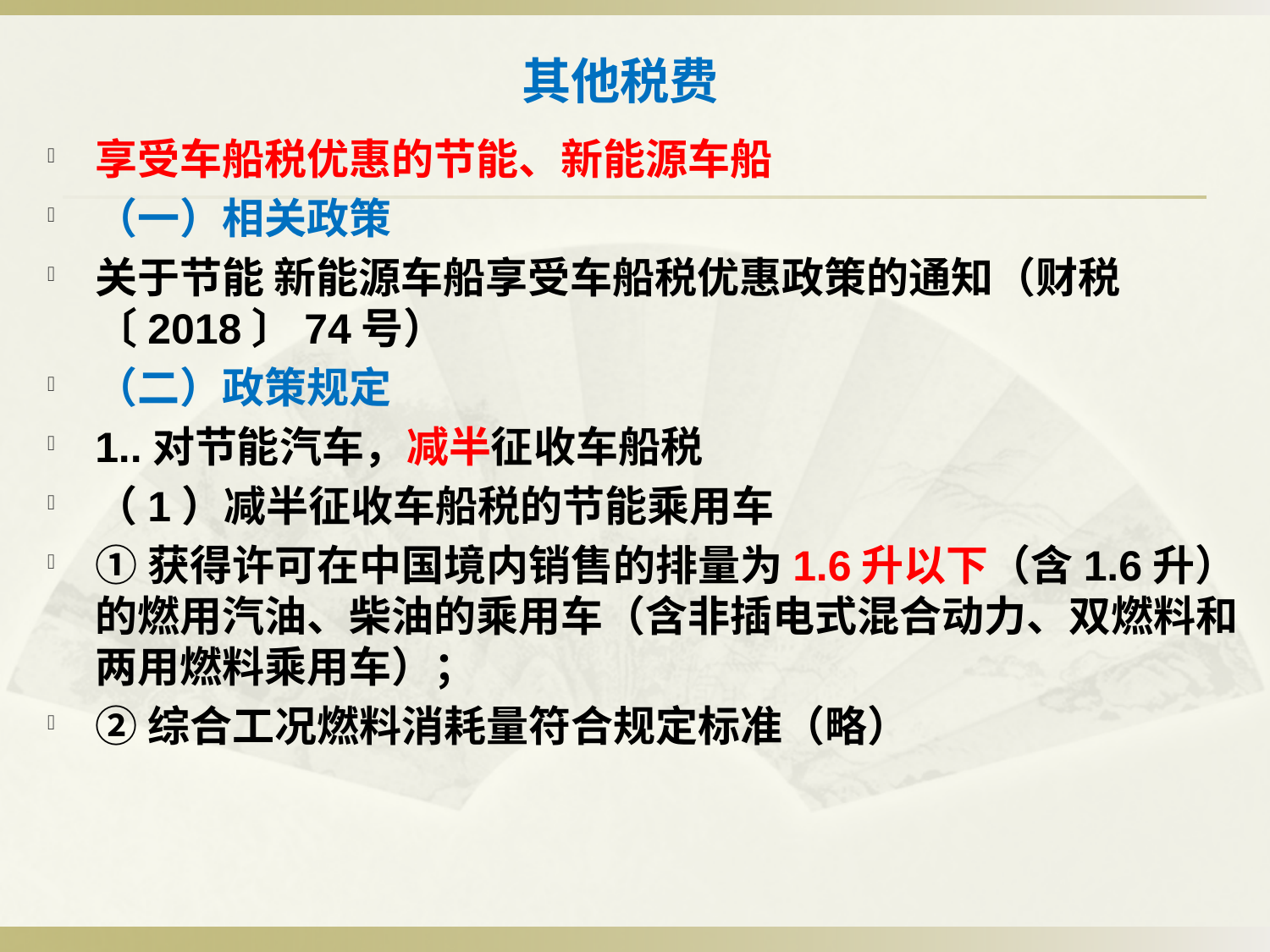

# 其他税费
享受车船税优惠的节能、新能源车船
（一）相关政策
关于节能 新能源车船享受车船税优惠政策的通知（财税〔2018〕74号）
（二）政策规定
1..对节能汽车，减半征收车船税
（1）减半征收车船税的节能乘用车
①获得许可在中国境内销售的排量为1.6升以下（含1.6升）的燃用汽油、柴油的乘用车（含非插电式混合动力、双燃料和两用燃料乘用车）；
②综合工况燃料消耗量符合规定标准（略）